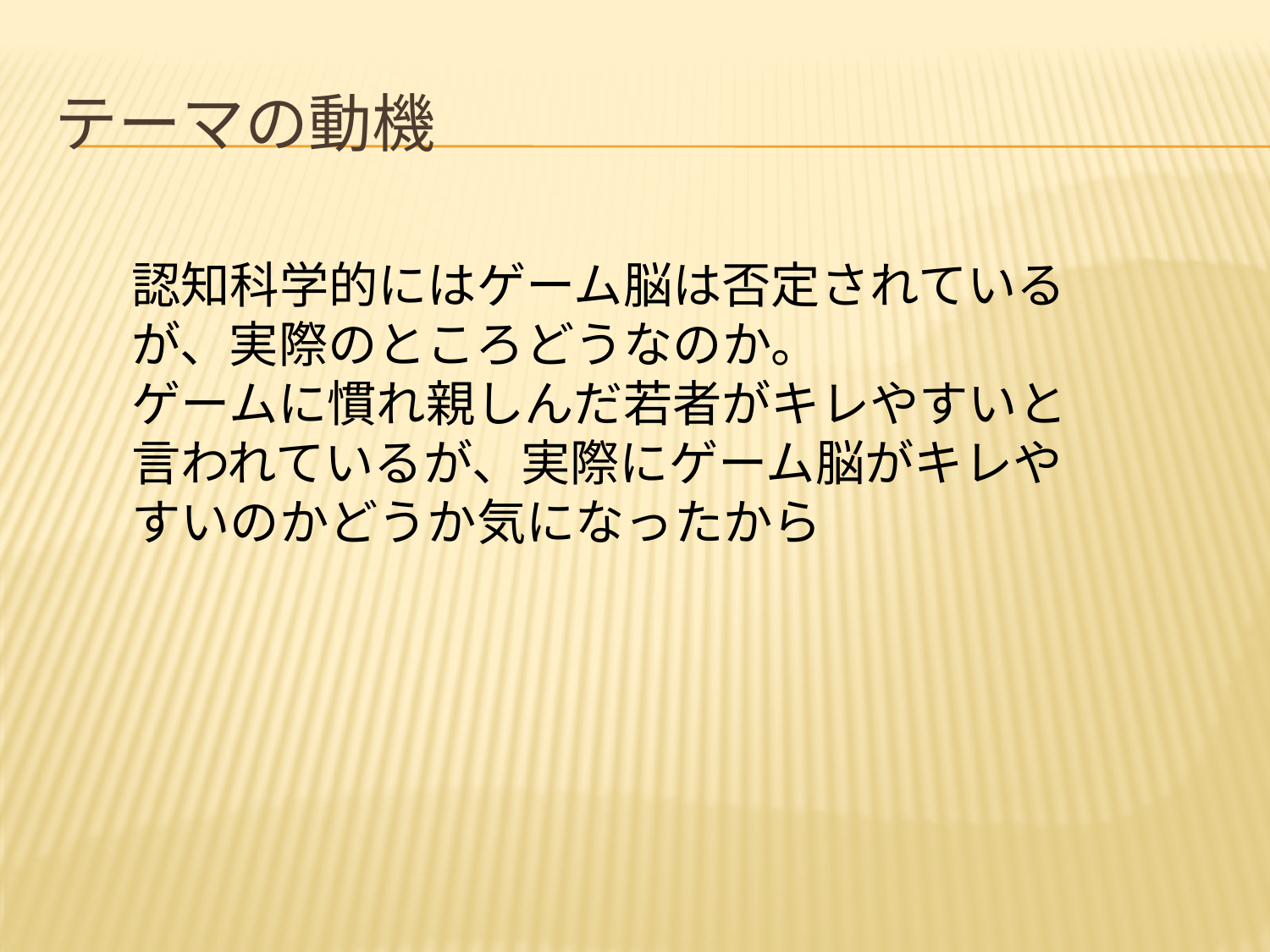

# テーマの動機
認知科学的にはゲーム脳は否定されているが、実際のところどうなのか。
ゲームに慣れ親しんだ若者がキレやすいと言われているが、実際にゲーム脳がキレやすいのかどうか気になったから